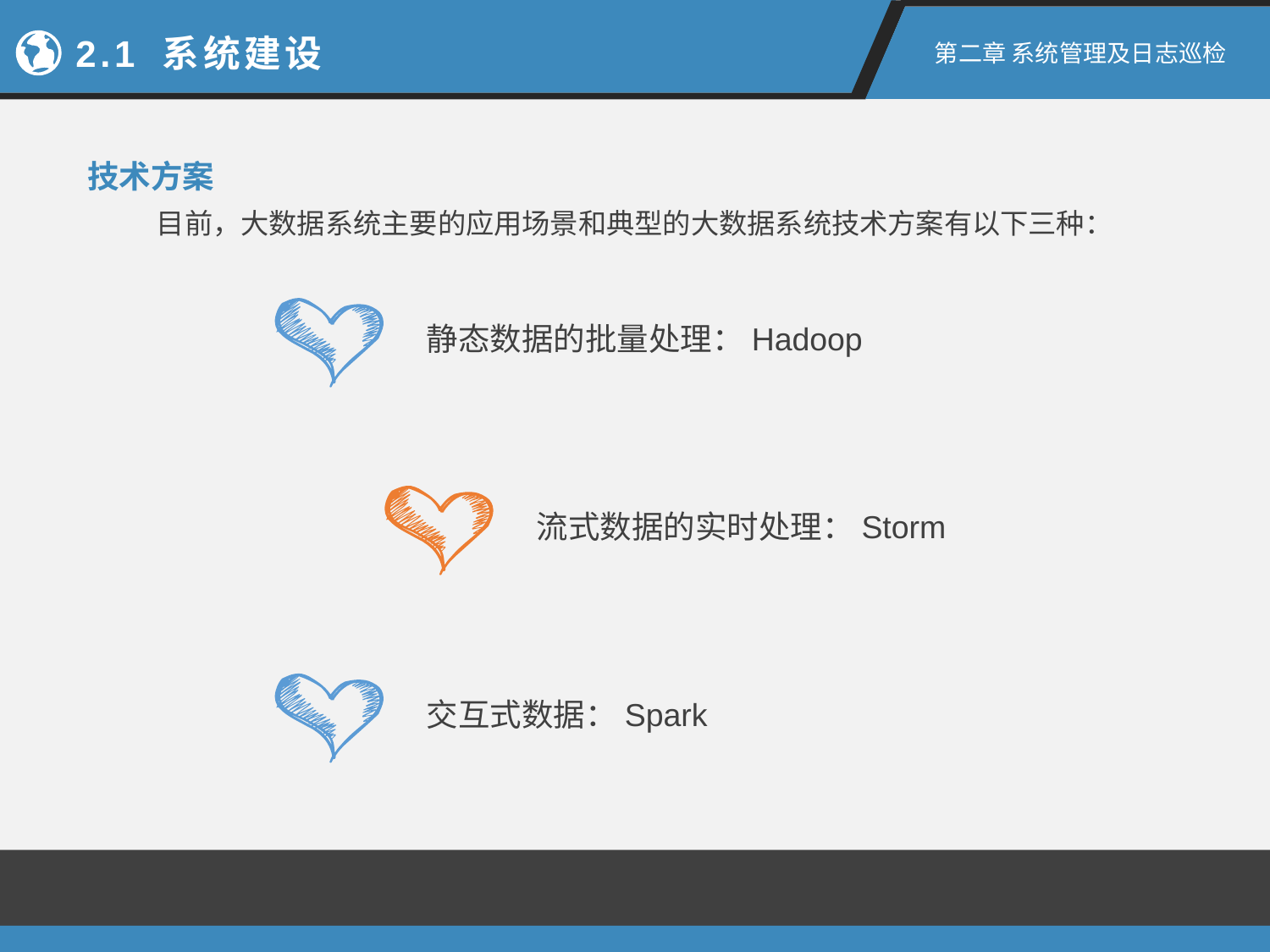

2.1 系统建设

第二章 系统管理及日志巡检
技术方案
目前，大数据系统主要的应用场景和典型的大数据系统技术方案有以下三种：
静态数据的批量处理：Hadoop

流式数据的实时处理：Storm

交互式数据：Spark